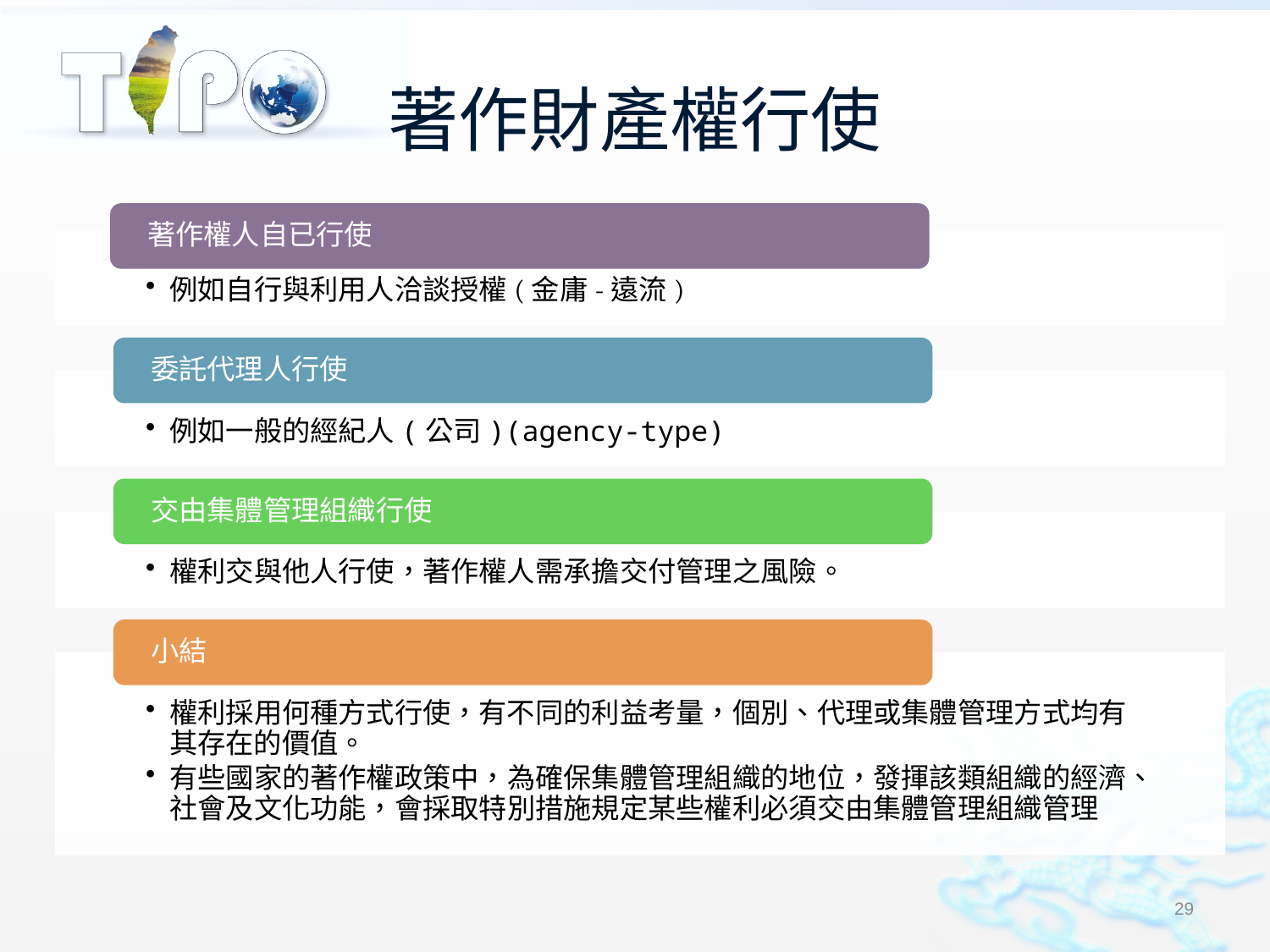

# 著作財產權行使
例如自行與利用人洽談授權(金庸-遠流)
著作權人自已行使
例如一般的經紀人(公司)(agency-type)
委託代理人行使
權利交與他人行使，著作權人需承擔交付管理之風險。
交由集體管理組織行使
權利採用何種方式行使，有不同的利益考量，個別、代理或集體管理方式均有其存在的價值。
有些國家的著作權政策中，為確保集體管理組織的地位，發揮該類組織的經濟、社會及文化功能，會採取特別措施規定某些權利必須交由集體管理組織管理
小結
29